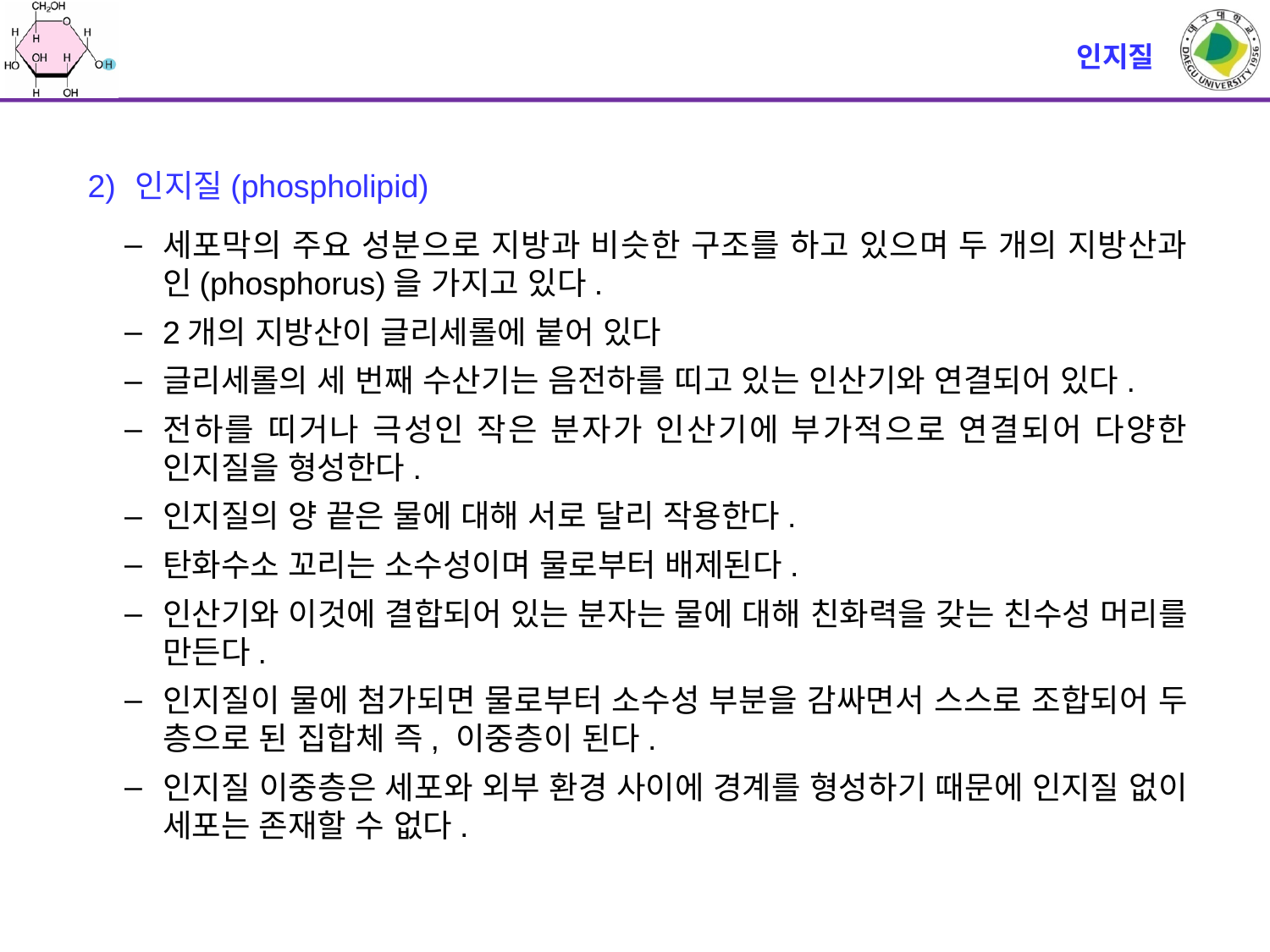

# 인지질
인지질(phospholipid)
세포막의 주요 성분으로 지방과 비슷한 구조를 하고 있으며 두 개의 지방산과 인(phosphorus)을 가지고 있다.
2개의 지방산이 글리세롤에 붙어 있다
글리세롤의 세 번째 수산기는 음전하를 띠고 있는 인산기와 연결되어 있다.
전하를 띠거나 극성인 작은 분자가 인산기에 부가적으로 연결되어 다양한 인지질을 형성한다.
인지질의 양 끝은 물에 대해 서로 달리 작용한다.
탄화수소 꼬리는 소수성이며 물로부터 배제된다.
인산기와 이것에 결합되어 있는 분자는 물에 대해 친화력을 갖는 친수성 머리를 만든다.
인지질이 물에 첨가되면 물로부터 소수성 부분을 감싸면서 스스로 조합되어 두 층으로 된 집합체 즉, 이중층이 된다.
인지질 이중층은 세포와 외부 환경 사이에 경계를 형성하기 때문에 인지질 없이 세포는 존재할 수 없다.